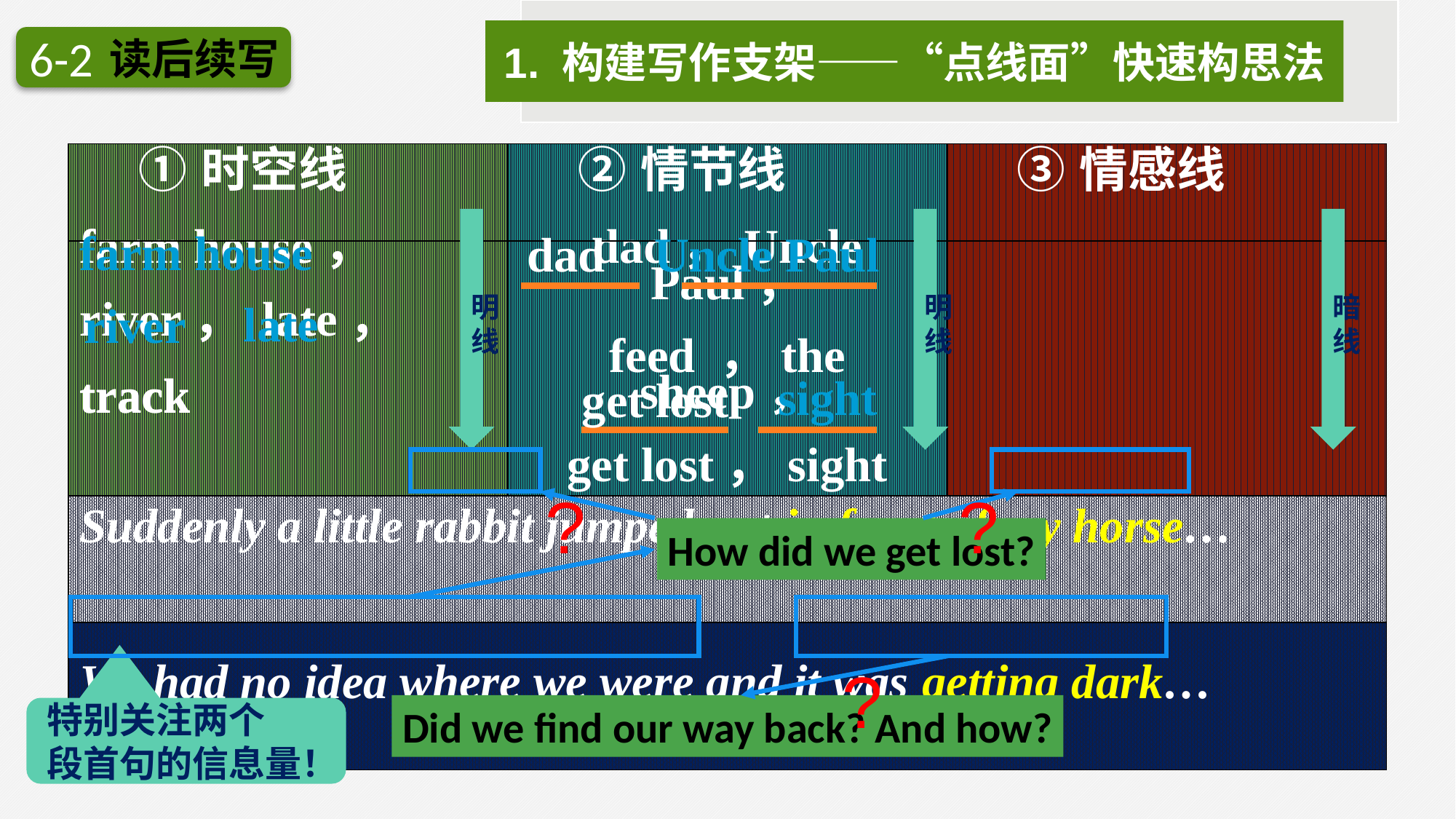

1. 构建写作支架——“点线面”快速构思法
6-2
读后续写
| ①时空线 | ②情节线 | ③情感线 |
| --- | --- | --- |
| farm house， river， late， track | dad，Uncle Paul， feed ，the sheep， get lost，sight |  |
| Suddenly a little rabbit jumped out in front of my horse… |  |  |
| We had no idea where we were and it was getting dark… |  |  |
明线
明线
暗线
farm house
dad
Uncle Paul
late
river
sight
get lost
track
?
?

How did we get lost?

?
Did we find our way back? And how?

特别关注两个
段首句的信息量！